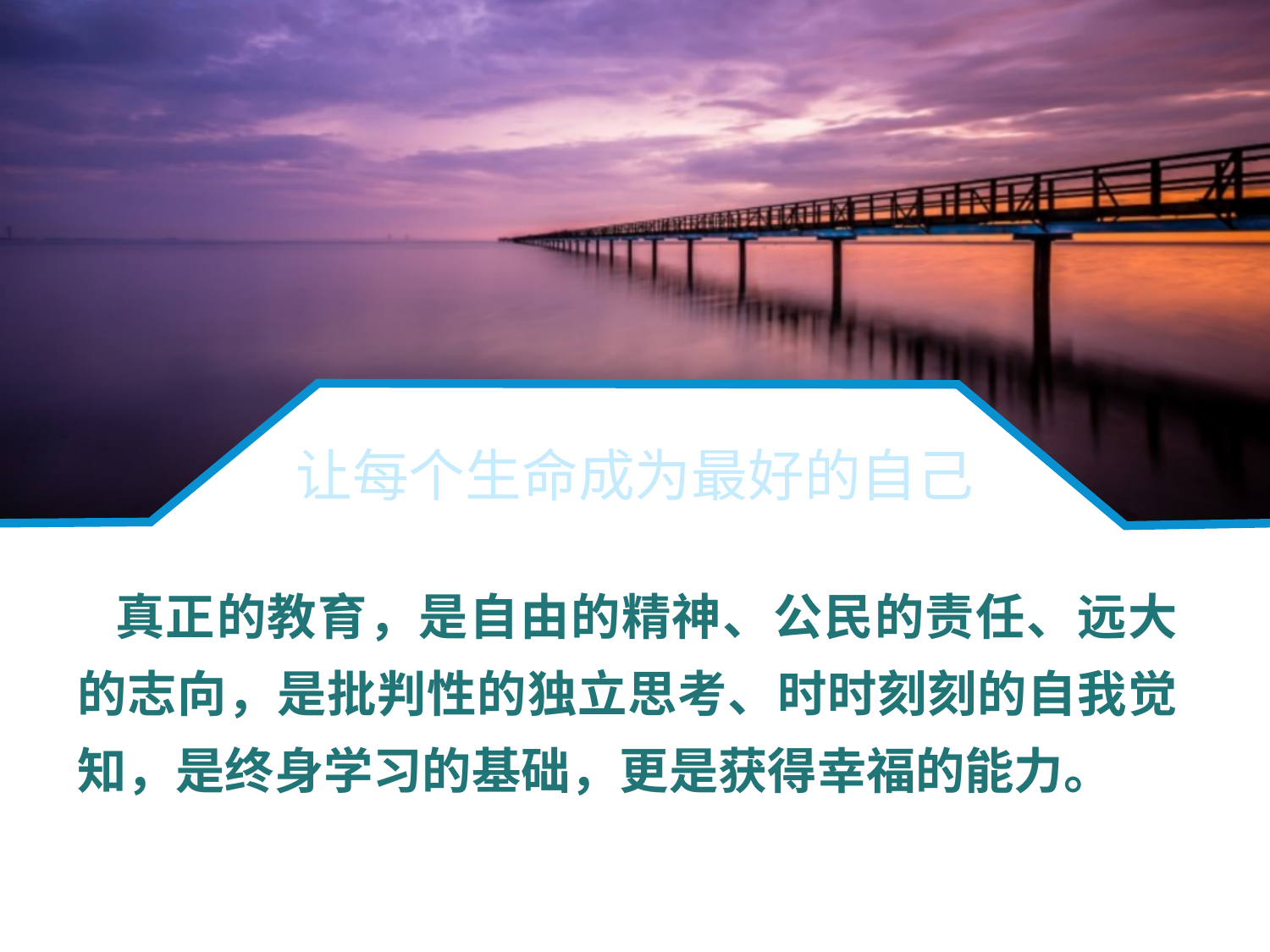

让每个生命成为最好的自己
  真正的教育，是自由的精神、公民的责任、远大的志向，是批判性的独立思考、时时刻刻的自我觉知，是终身学习的基础，更是获得幸福的能力。